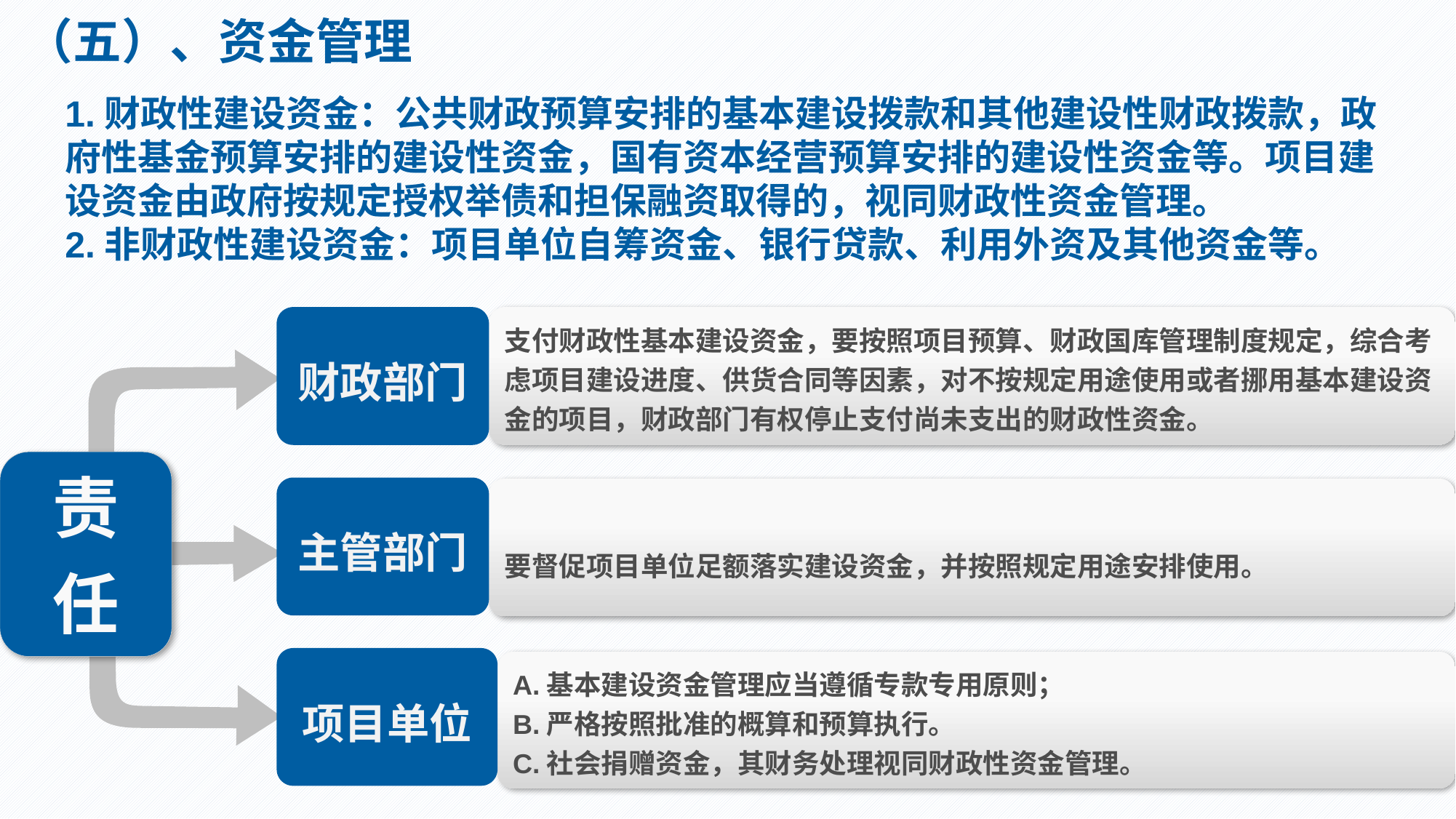

（五）、资金管理
1.财政性建设资金：公共财政预算安排的基本建设拨款和其他建设性财政拨款，政府性基金预算安排的建设性资金，国有资本经营预算安排的建设性资金等。项目建设资金由政府按规定授权举债和担保融资取得的，视同财政性资金管理。
2.非财政性建设资金：项目单位自筹资金、银行贷款、利用外资及其他资金等。
支付财政性基本建设资金，要按照项目预算、财政国库管理制度规定，综合考虑项目建设进度、供货合同等因素，对不按规定用途使用或者挪用基本建设资金的项目，财政部门有权停止支付尚未支出的财政性资金。
财政部门

责任
主管部门

要督促项目单位足额落实建设资金，并按照规定用途安排使用。
项目单位
A.基本建设资金管理应当遵循专款专用原则；
B.严格按照批准的概算和预算执行。
C.社会捐赠资金，其财务处理视同财政性资金管理。